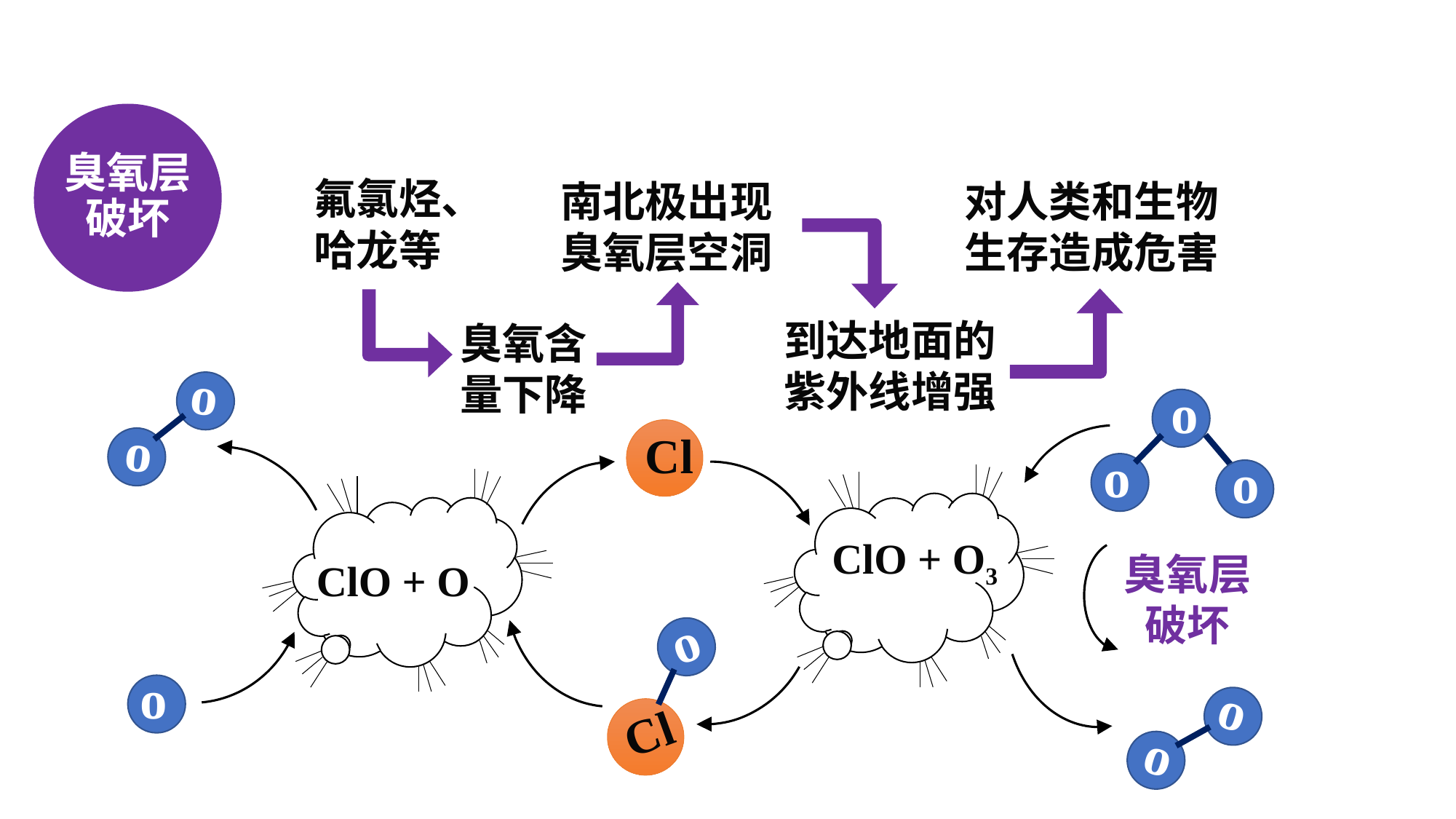

臭氧层破坏
氟氯烃、
哈龙等
南北极出现臭氧层空洞
对人类和生物生存造成危害

到达地面的紫外线增强
臭氧含量下降
o

o
o

o
o

Cl

ClO + O3

ClO + O

臭氧层破坏
o

Cl
o

o

o